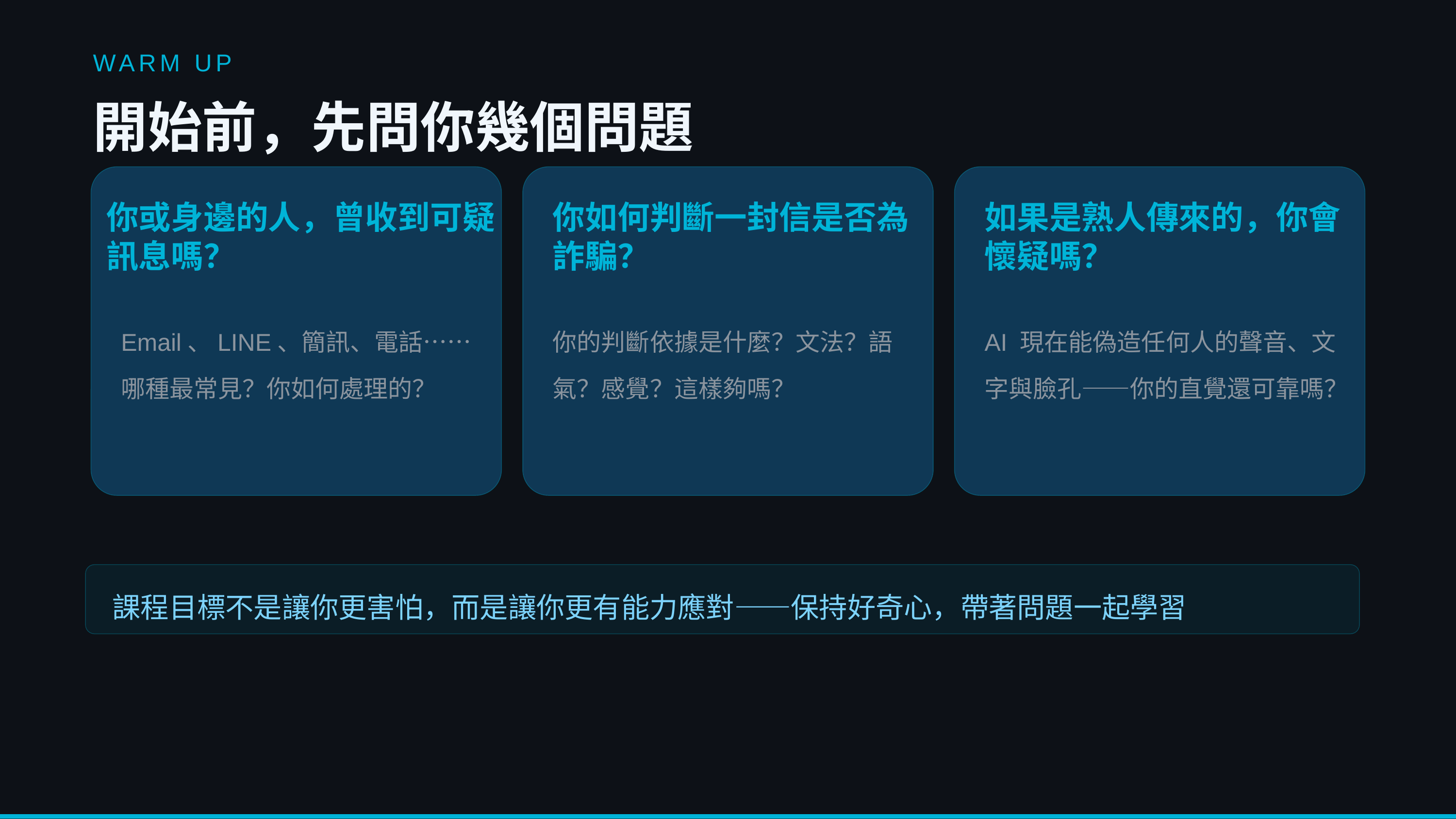

WARM UP
開始前，先問你幾個問題

你如何判斷一封信是否為詐騙？
如果是熟人傳來的，你會懷疑嗎？
你或身邊的人，曾收到可疑訊息嗎？
Email、LINE、簡訊、電話⋯⋯哪種最常見？你如何處理的？
你的判斷依據是什麼？文法？語氣？感覺？這樣夠嗎？
AI 現在能偽造任何人的聲音、文字與臉孔——你的直覺還可靠嗎？

課程目標不是讓你更害怕，而是讓你更有能力應對——保持好奇心，帶著問題一起學習